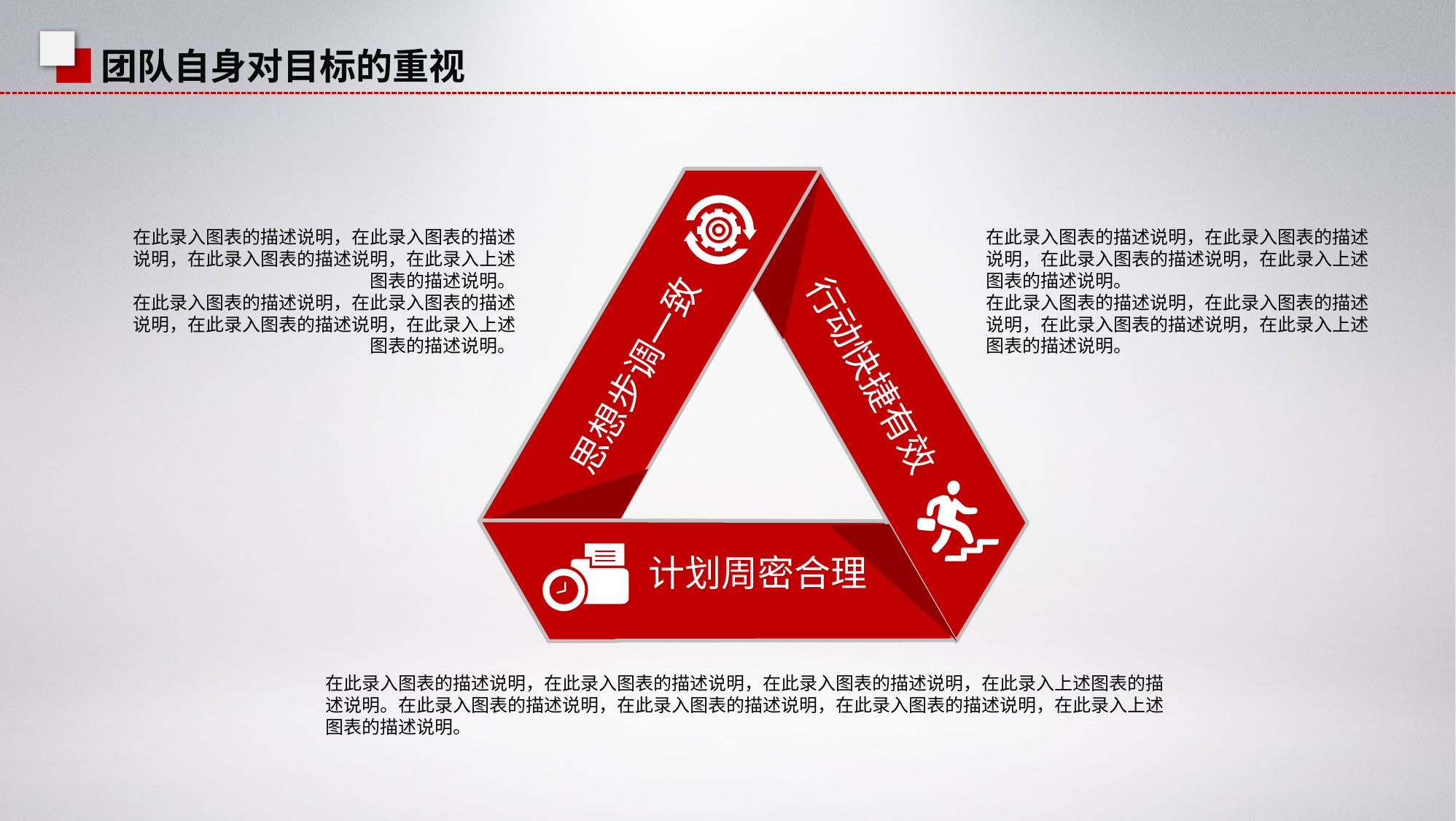

团队自身对目标的重视

在此录入图表的描述说明，在此录入图表的描述说明，在此录入图表的描述说明，在此录入上述图表的描述说明。
在此录入图表的描述说明，在此录入图表的描述说明，在此录入图表的描述说明，在此录入上述图表的描述说明。
在此录入图表的描述说明，在此录入图表的描述说明，在此录入图表的描述说明，在此录入上述图表的描述说明。
在此录入图表的描述说明，在此录入图表的描述说明，在此录入图表的描述说明，在此录入上述图表的描述说明。
思想步调一致
行动快捷有效

计划周密合理
在此录入图表的描述说明，在此录入图表的描述说明，在此录入图表的描述说明，在此录入上述图表的描述说明。在此录入图表的描述说明，在此录入图表的描述说明，在此录入图表的描述说明，在此录入上述图表的描述说明。